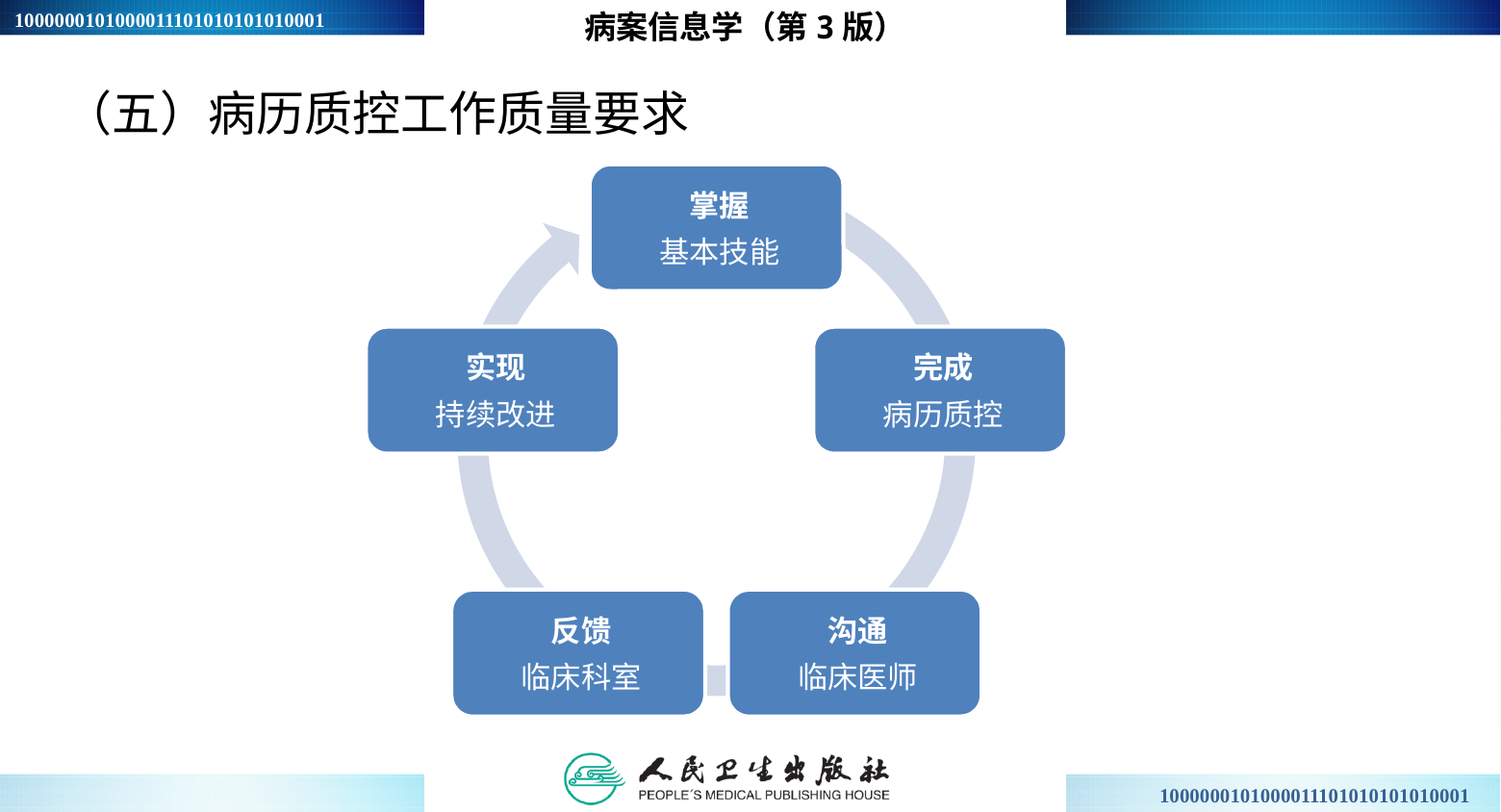

病案信息学（第3版）
（五）病历质控工作质量要求
掌握
基本技能
完成
病历质控
沟通
临床医师
反馈
临床科室
实现
持续改进